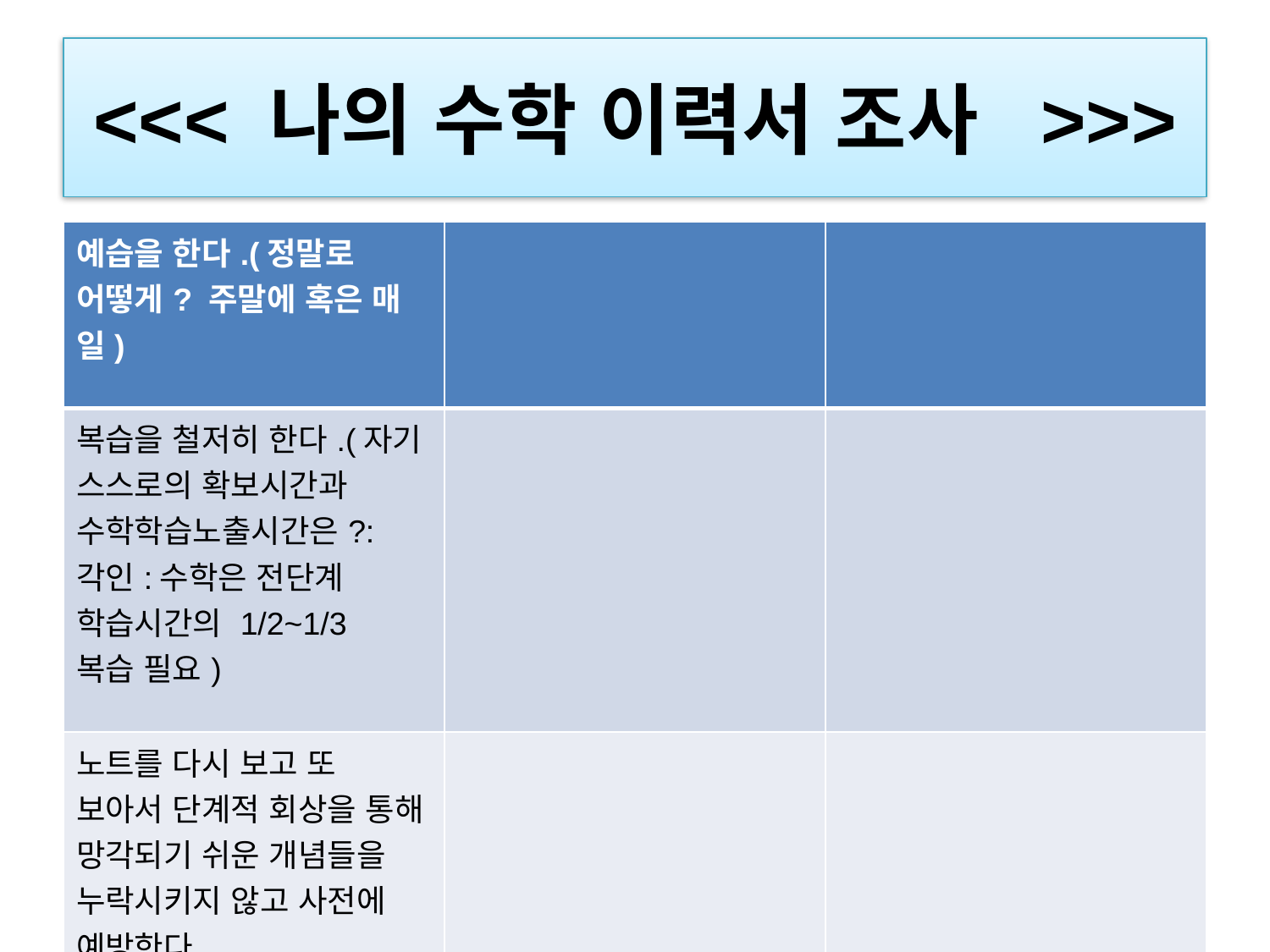

# <<< 나의 수학 이력서 조사  >>>
| 예습을 한다.(정말로 어떻게? 주말에 혹은 매일) |  |  |
| --- | --- | --- |
| 복습을 철저히 한다.(자기 스스로의 확보시간과 수학학습노출시간은?: 각인:수학은 전단계 학습시간의 1/2~1/3 복습 필요) |  |  |
| 노트를 다시 보고 또 보아서 단계적 회상을 통해 망각되기 쉬운 개념들을 누락시키지 않고 사전에 예방한다. |  |  |